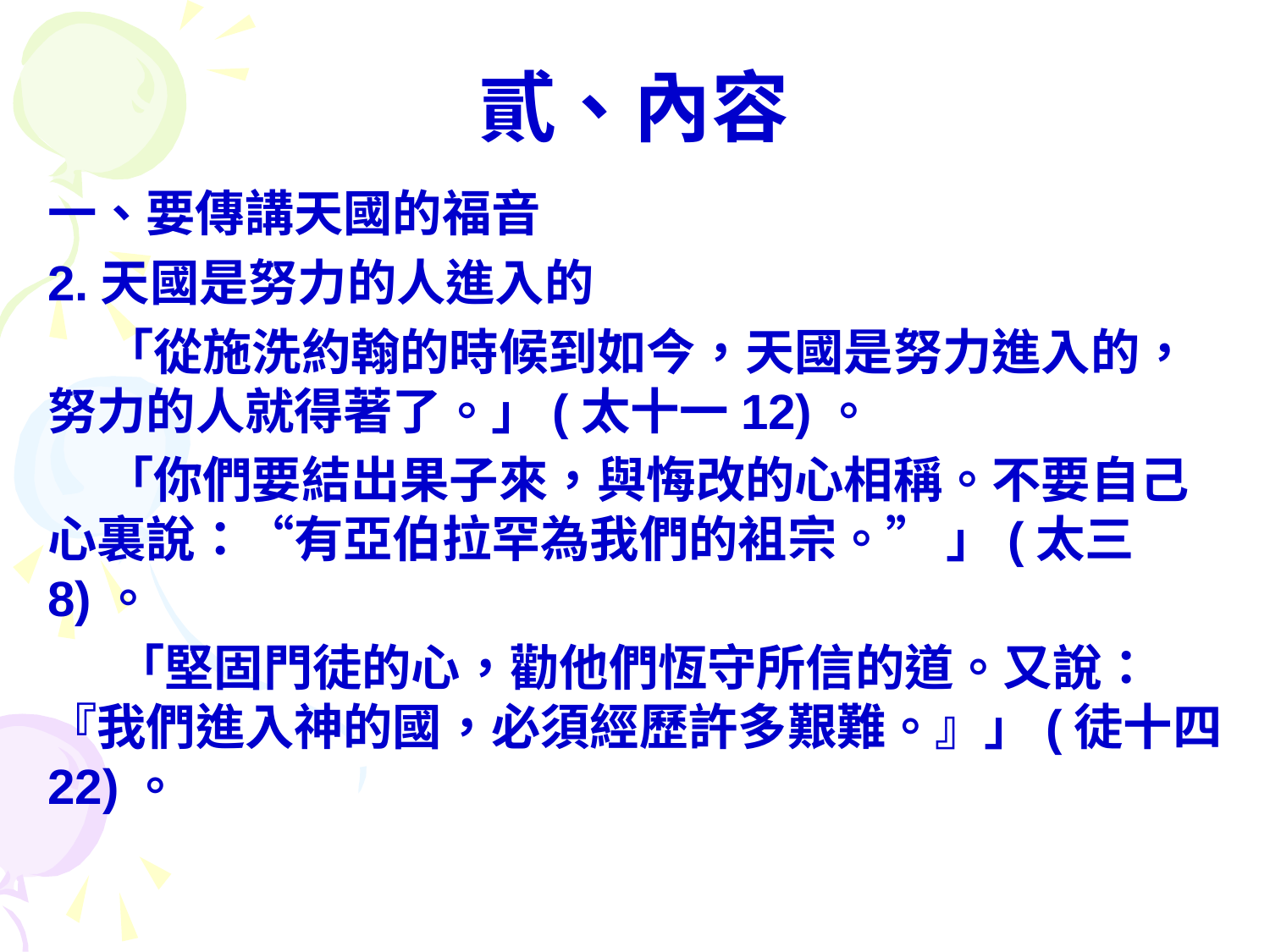

# 貳、內容
一、要傳講天國的福音
2.天國是努力的人進入的
    「從施洗約翰的時候到如今，天國是努力進入的，努力的人就得著了。」(太十一12)。
    「你們要結出果子來，與悔改的心相稱。不要自己心裏說：“有亞伯拉罕為我們的袓宗。” 」(太三8)。
     「堅固門徒的心，勸他們恆守所信的道。又說：『我們進入神的國，必須經歷許多艱難。』」(徒十四22)。